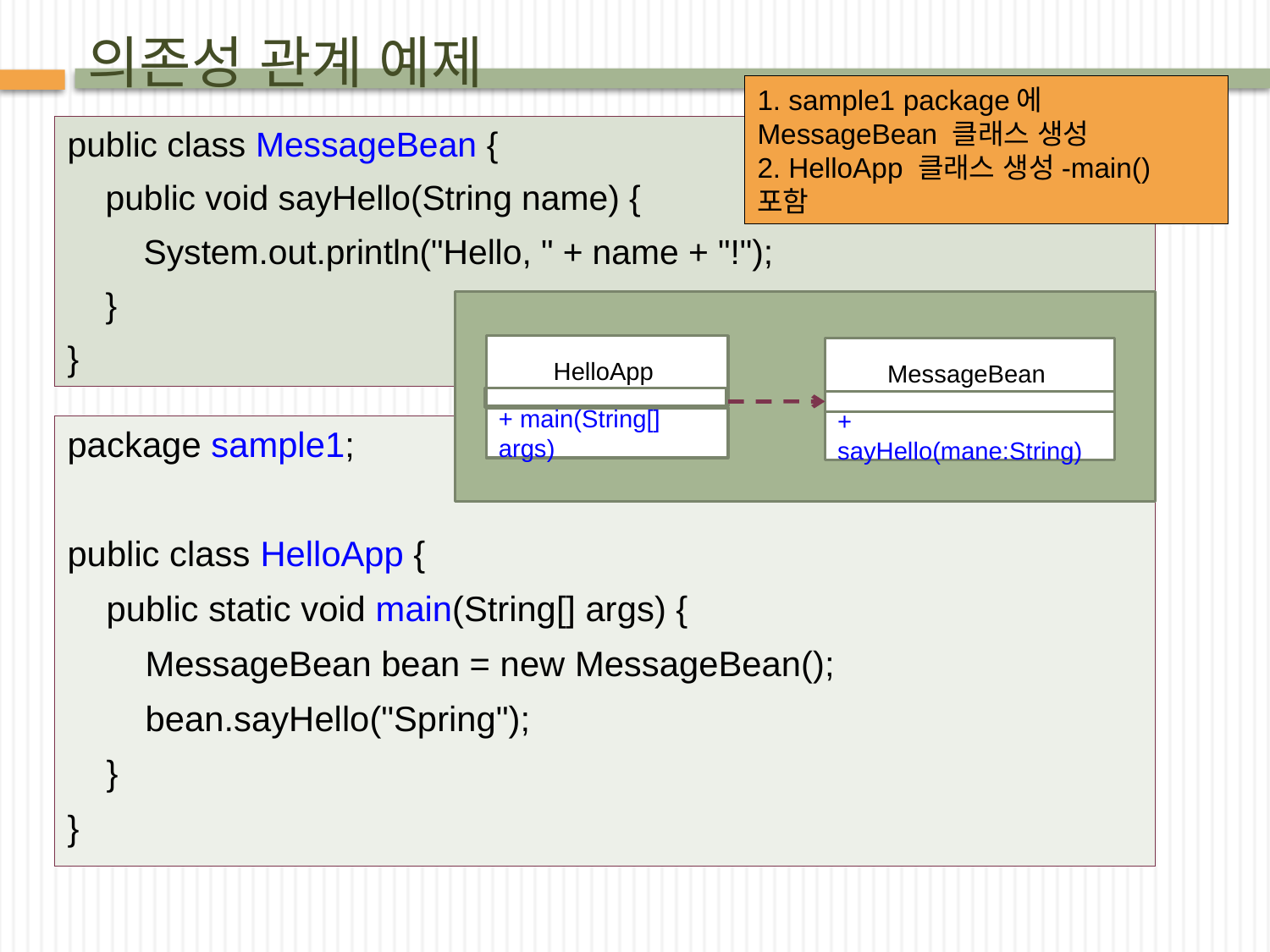

# 의존성 관계 예제
1. sample1 package에 MessageBean 클래스 생성
2. HelloApp 클래스 생성-main() 포함
public class MessageBean {
    public void sayHello(String name) {
        System.out.println("Hello, " + name + "!");
    }
}

HelloApp

+ main(String[] args)
MessageBean

+ sayHello(mane:String)
package sample1;

public class HelloApp {
    public static void main(String[] args) {
        MessageBean bean = new MessageBean();
        bean.sayHello("Spring");
    }
}